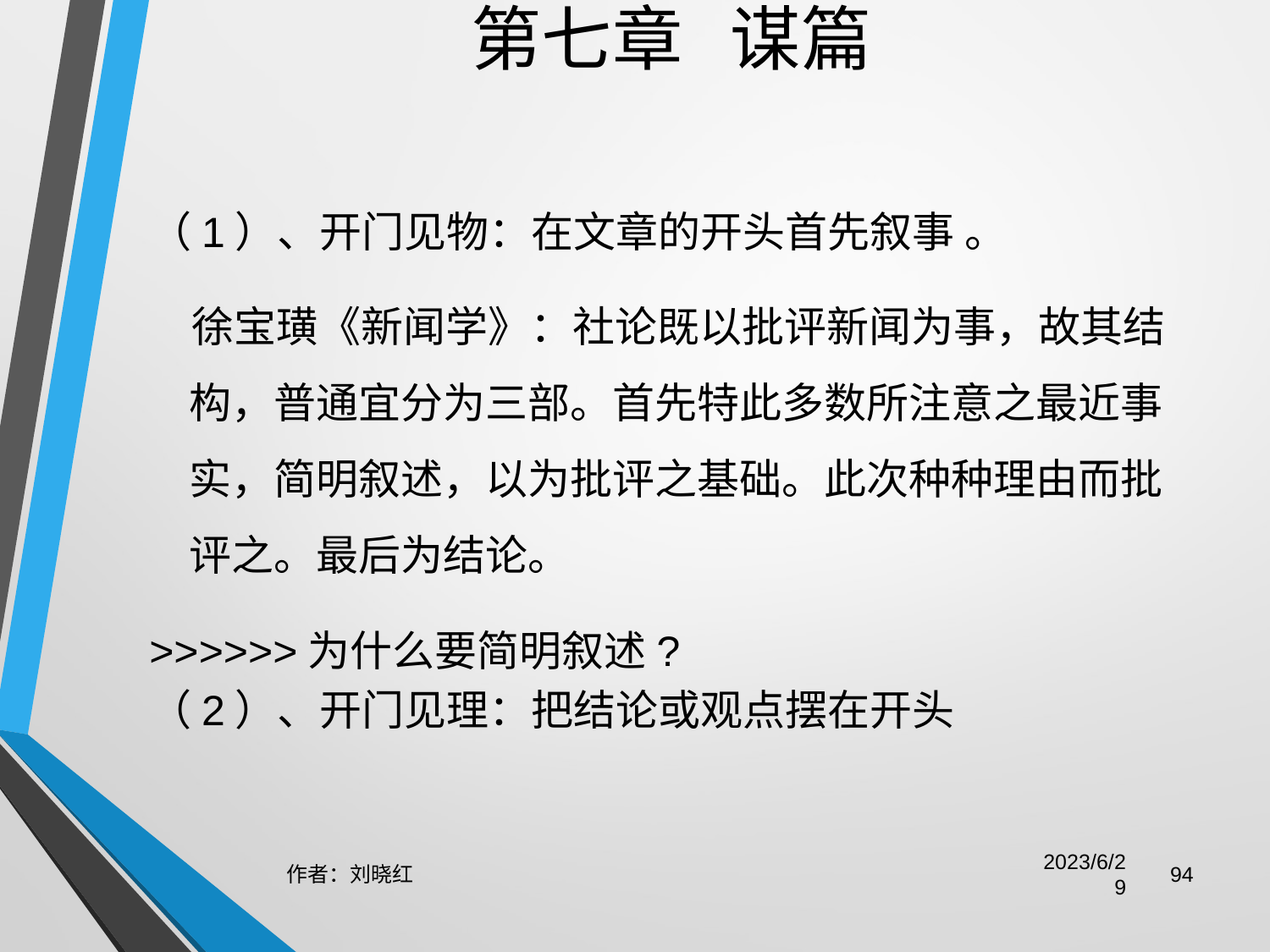

# 第七章   谋篇
（1）、开门见物：在文章的开头首先叙事 。
　徐宝璜《新闻学》：社论既以批评新闻为事，故其结构，普通宜分为三部。首先特此多数所注意之最近事实，简明叙述，以为批评之基础。此次种种理由而批评之。最后为结论。
>>>>>>为什么要简明叙述?
（2）、开门见理：把结论或观点摆在开头

作者：刘晓红
2023/6/29
94